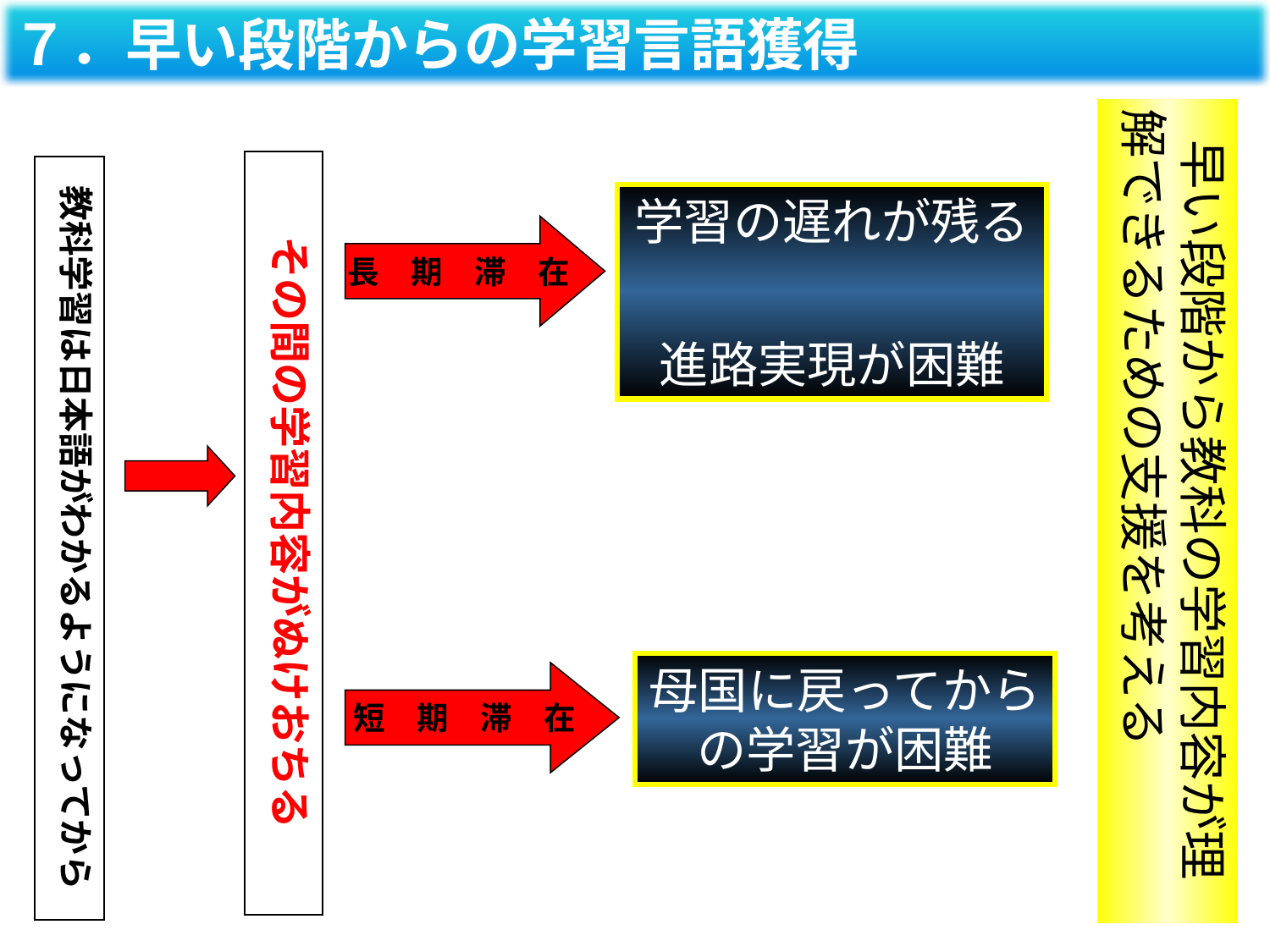

７．早い段階からの学習言語獲得
　早い段階から教科の学習内容が理解できるための支援を考える
その間の学習内容がぬけおちる
教科学習は日本語がわかるようになってから
学習の遅れが残る
進路実現が困難
長　期　滞　在

母国に戻ってからの学習が困難
短　期　滞　在